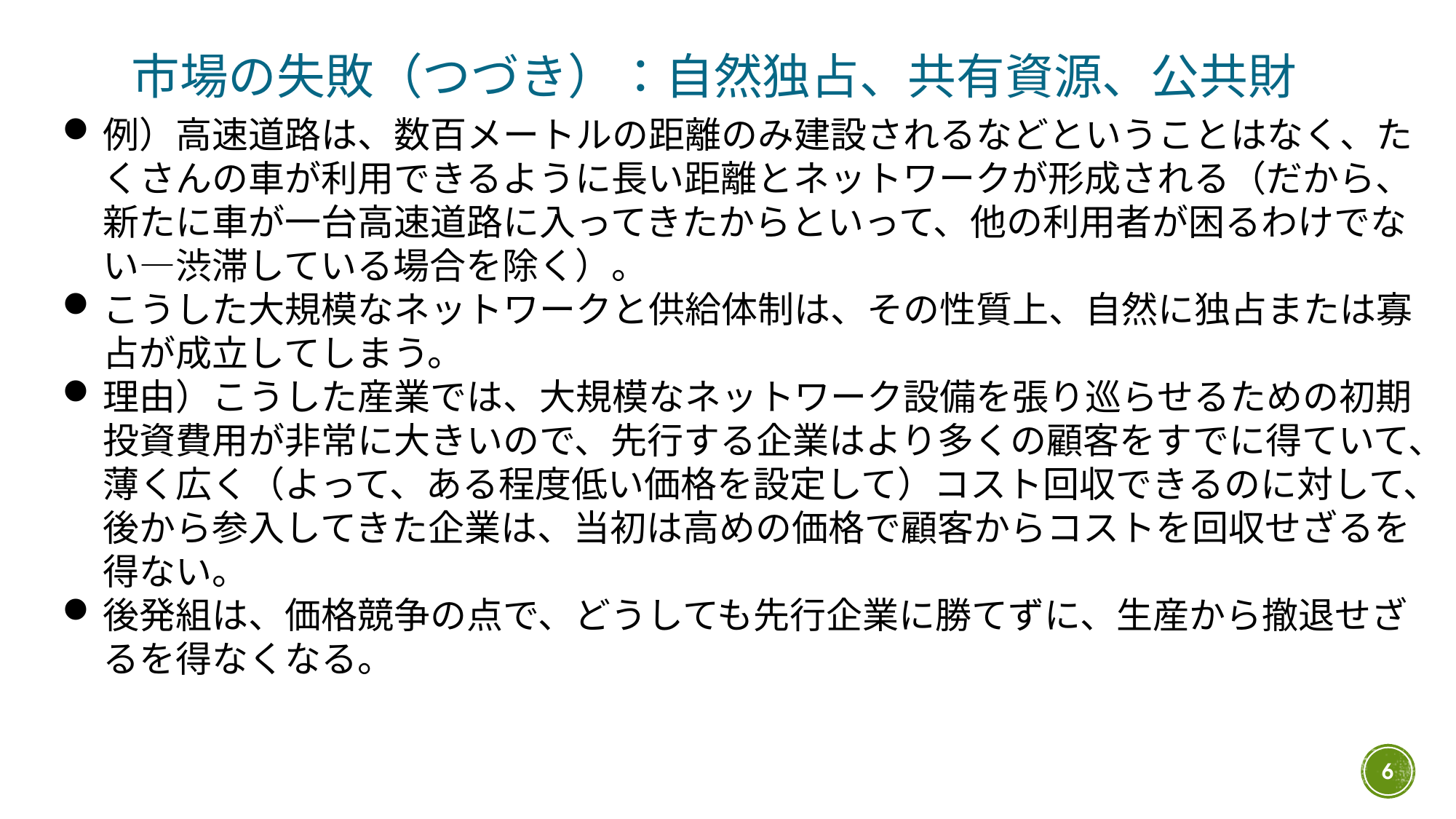

市場の失敗（つづき）：自然独占、共有資源、公共財
例）高速道路は、数百メートルの距離のみ建設されるなどということはなく、たくさんの車が利用できるように長い距離とネットワークが形成される（だから、新たに車が一台高速道路に入ってきたからといって、他の利用者が困るわけでない―渋滞している場合を除く）。
こうした大規模なネットワークと供給体制は、その性質上、自然に独占または寡占が成立してしまう。
理由）こうした産業では、大規模なネットワーク設備を張り巡らせるための初期投資費用が非常に大きいので、先行する企業はより多くの顧客をすでに得ていて、薄く広く（よって、ある程度低い価格を設定して）コスト回収できるのに対して、後から参入してきた企業は、当初は高めの価格で顧客からコストを回収せざるを得ない。
後発組は、価格競争の点で、どうしても先行企業に勝てずに、生産から撤退せざるを得なくなる。
6